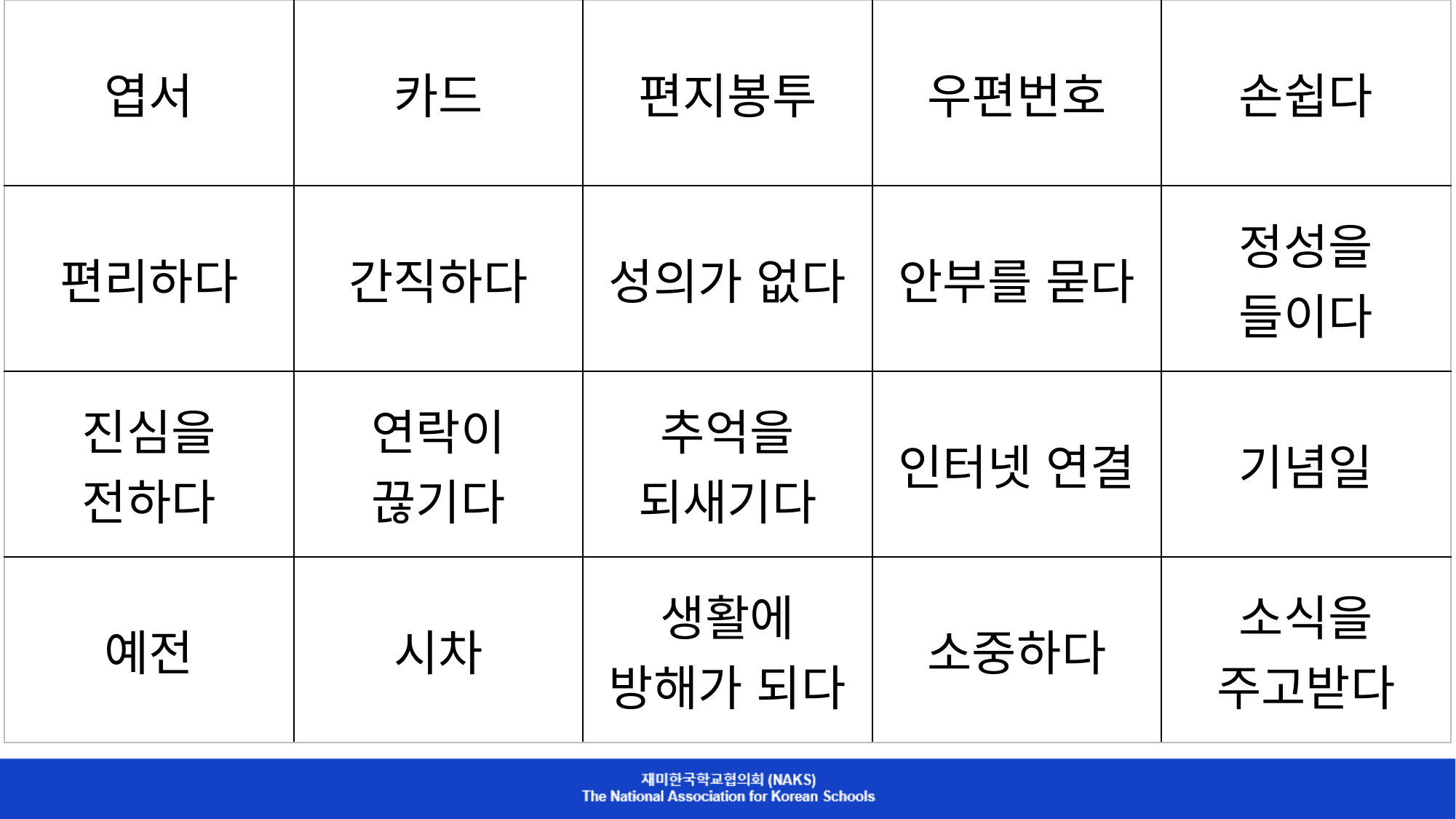

| 엽서 | 카드 | 편지봉투 | 우편번호 | 손쉽다 |
| --- | --- | --- | --- | --- |
| 편리하다 | 간직하다 | 성의가 없다 | 안부를 묻다 | 정성을 들이다 |
| 진심을 전하다 | 연락이 끊기다 | 추억을 되새기다 | 인터넷 연결 | 기념일 |
| 예전 | 시차 | 생활에 방해가 되다 | 소중하다 | 소식을 주고받다 |